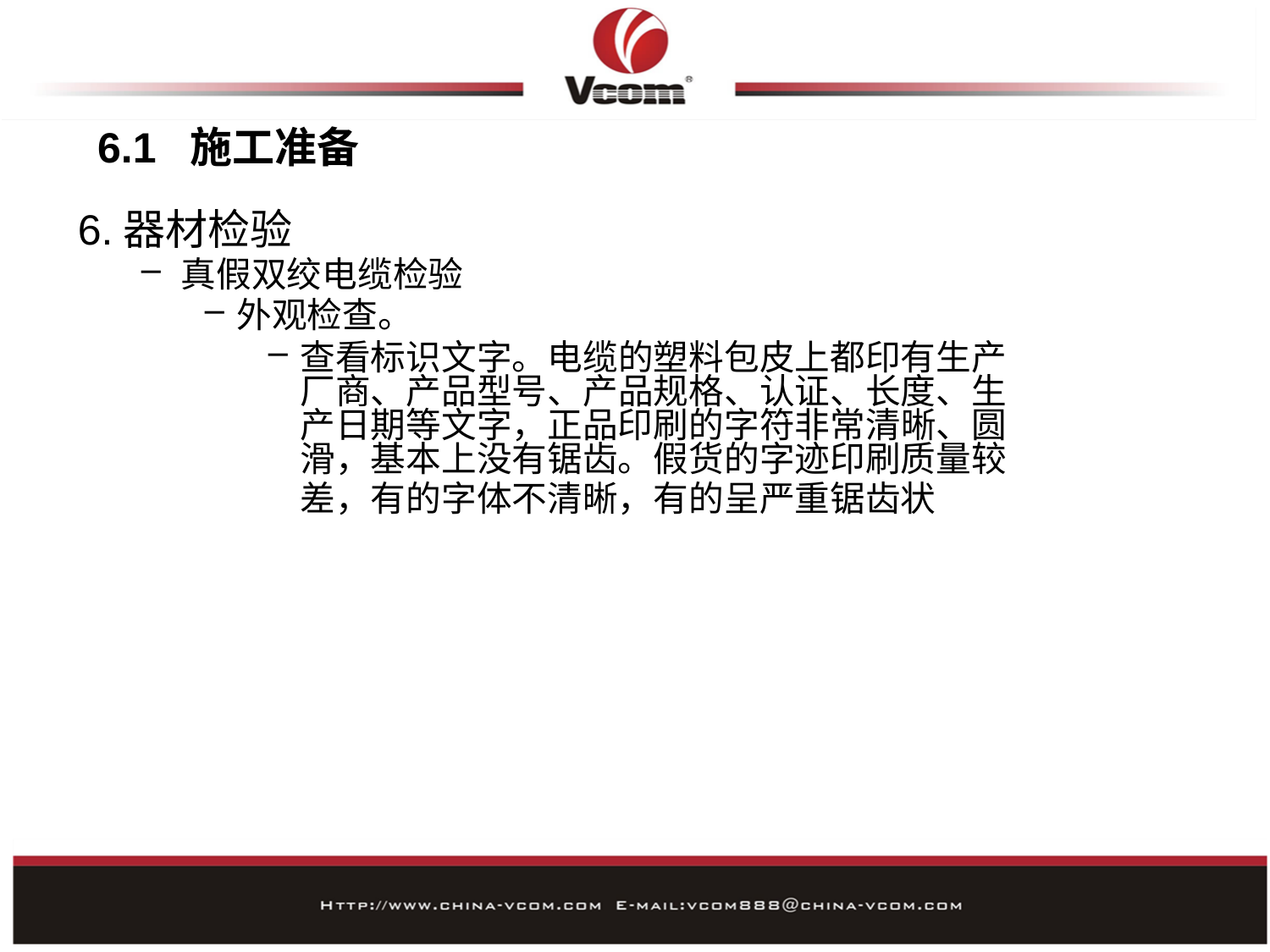

# 6.1  施工准备
6.器材检验
真假双绞电缆检验
外观检查。
查看标识文字。电缆的塑料包皮上都印有生产厂商、产品型号、产品规格、认证、长度、生产日期等文字，正品印刷的字符非常清晰、圆滑，基本上没有锯齿。假货的字迹印刷质量较差，有的字体不清晰，有的呈严重锯齿状